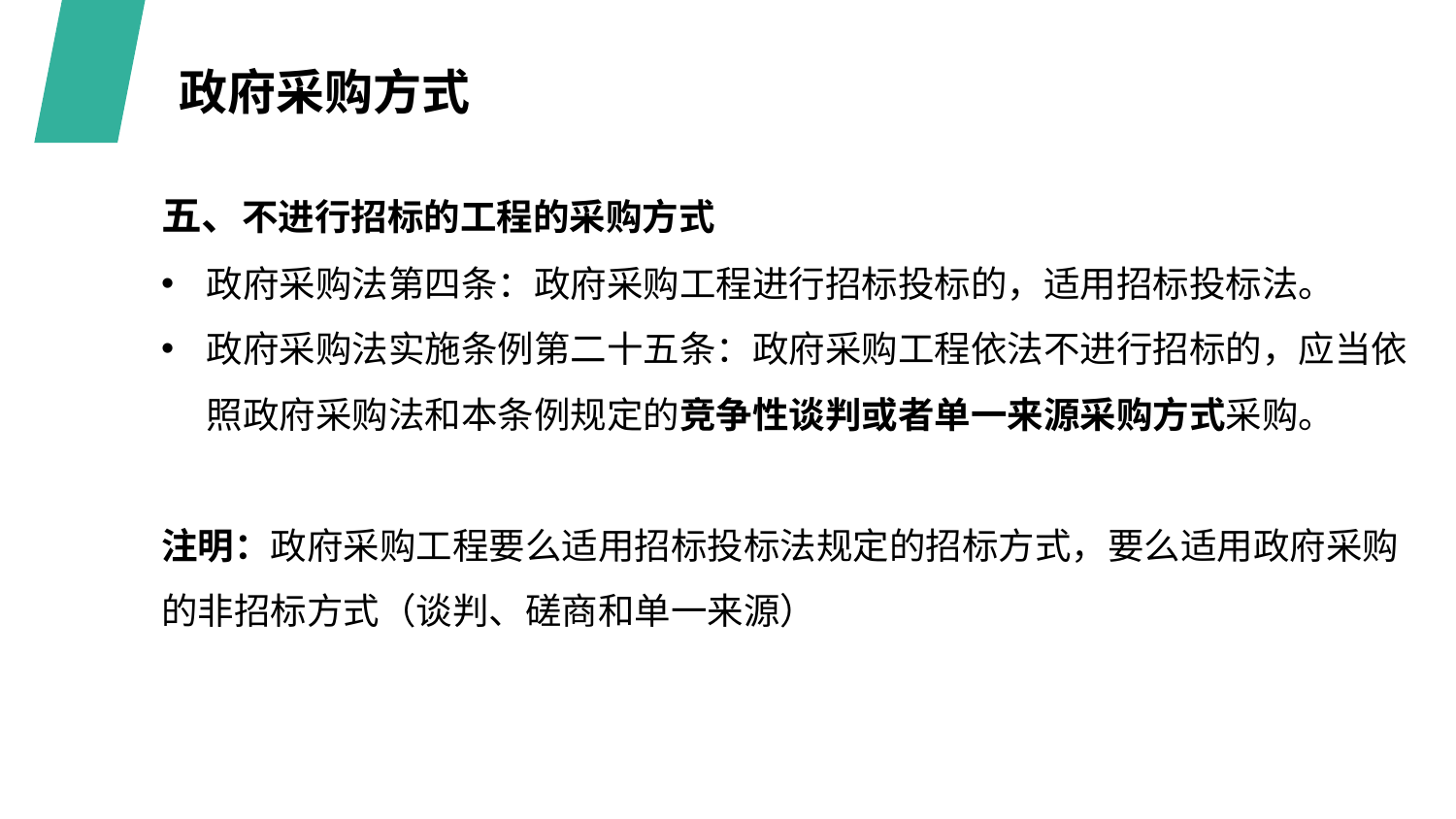

政府采购方式
五、不进行招标的工程的采购方式
政府采购法第四条：政府采购工程进行招标投标的，适用招标投标法。
政府采购法实施条例第二十五条：政府采购工程依法不进行招标的，应当依照政府采购法和本条例规定的竞争性谈判或者单一来源采购方式采购。

注明：政府采购工程要么适用招标投标法规定的招标方式，要么适用政府采购的非招标方式（谈判、磋商和单一来源）